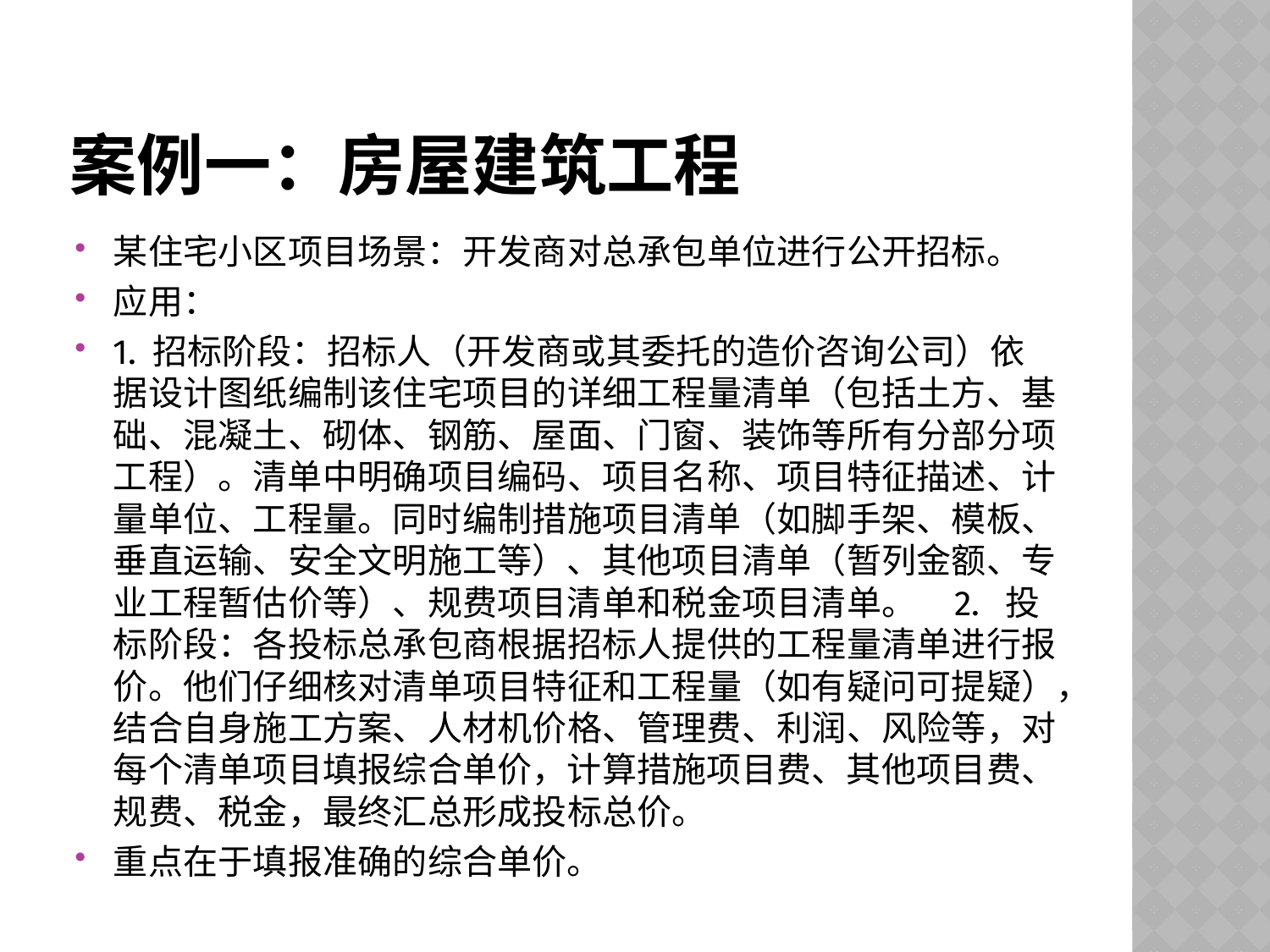

# 案例一：房屋建筑工程
某住宅小区项目场景：开发商对总承包单位进行公开招标。
应用：
1. 招标阶段：招标人（开发商或其委托的造价咨询公司）依据设计图纸编制该住宅项目的详细工程量清单（包括土方、基础、混凝土、砌体、钢筋、屋面、门窗、装饰等所有分部分项工程）。清单中明确项目编码、项目名称、项目特征描述、计量单位、工程量。同时编制措施项目清单（如脚手架、模板、垂直运输、安全文明施工等）、其他项目清单（暂列金额、专业工程暂估价等）、规费项目清单和税金项目清单。    2.  投标阶段：各投标总承包商根据招标人提供的工程量清单进行报价。他们仔细核对清单项目特征和工程量（如有疑问可提疑），结合自身施工方案、人材机价格、管理费、利润、风险等，对每个清单项目填报综合单价，计算措施项目费、其他项目费、规费、税金，最终汇总形成投标总价。
重点在于填报准确的综合单价。